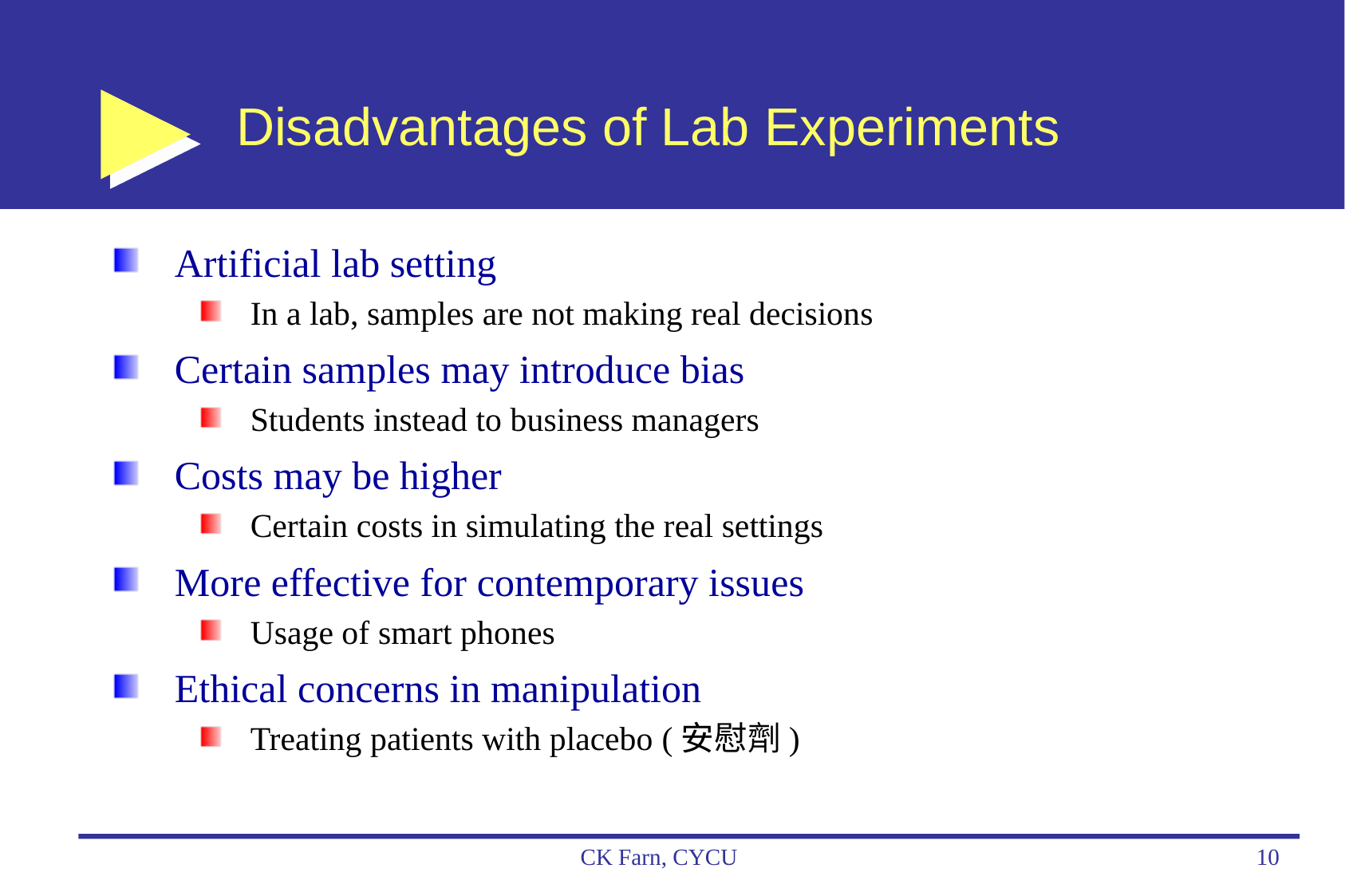

# Disadvantages of Lab Experiments
Artificial lab setting
In a lab, samples are not making real decisions
Certain samples may introduce bias
Students instead to business managers
Costs may be higher
Certain costs in simulating the real settings
More effective for contemporary issues
Usage of smart phones
Ethical concerns in manipulation
Treating patients with placebo (安慰劑)

CK Farn, CYCU
10